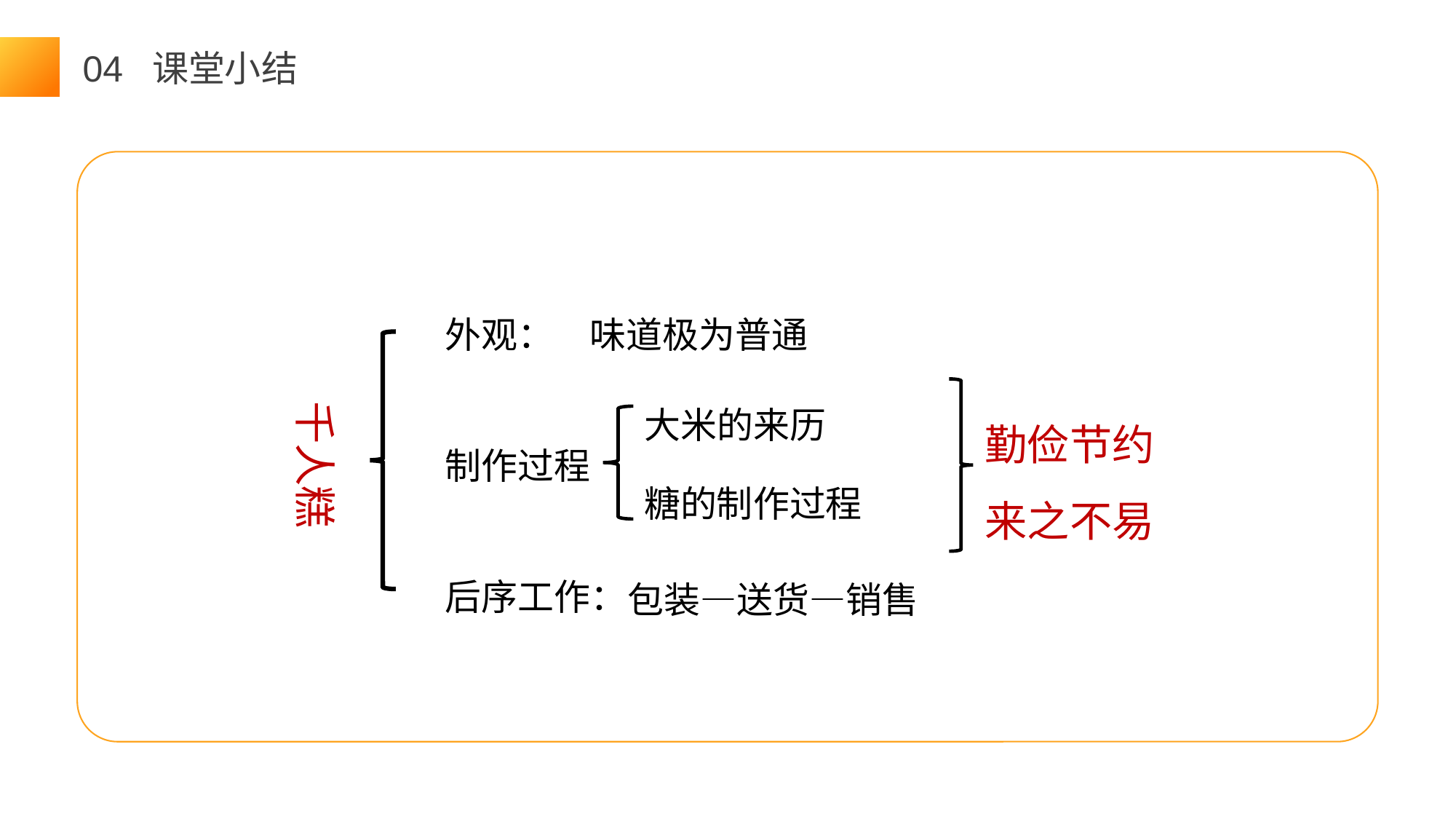

04  课堂小结
味道极为普通
外观：

制作过程

后序工作：

大米的来历
糖的制作过程

勤俭节约
来之不易
千人糕

包装—送货—销售